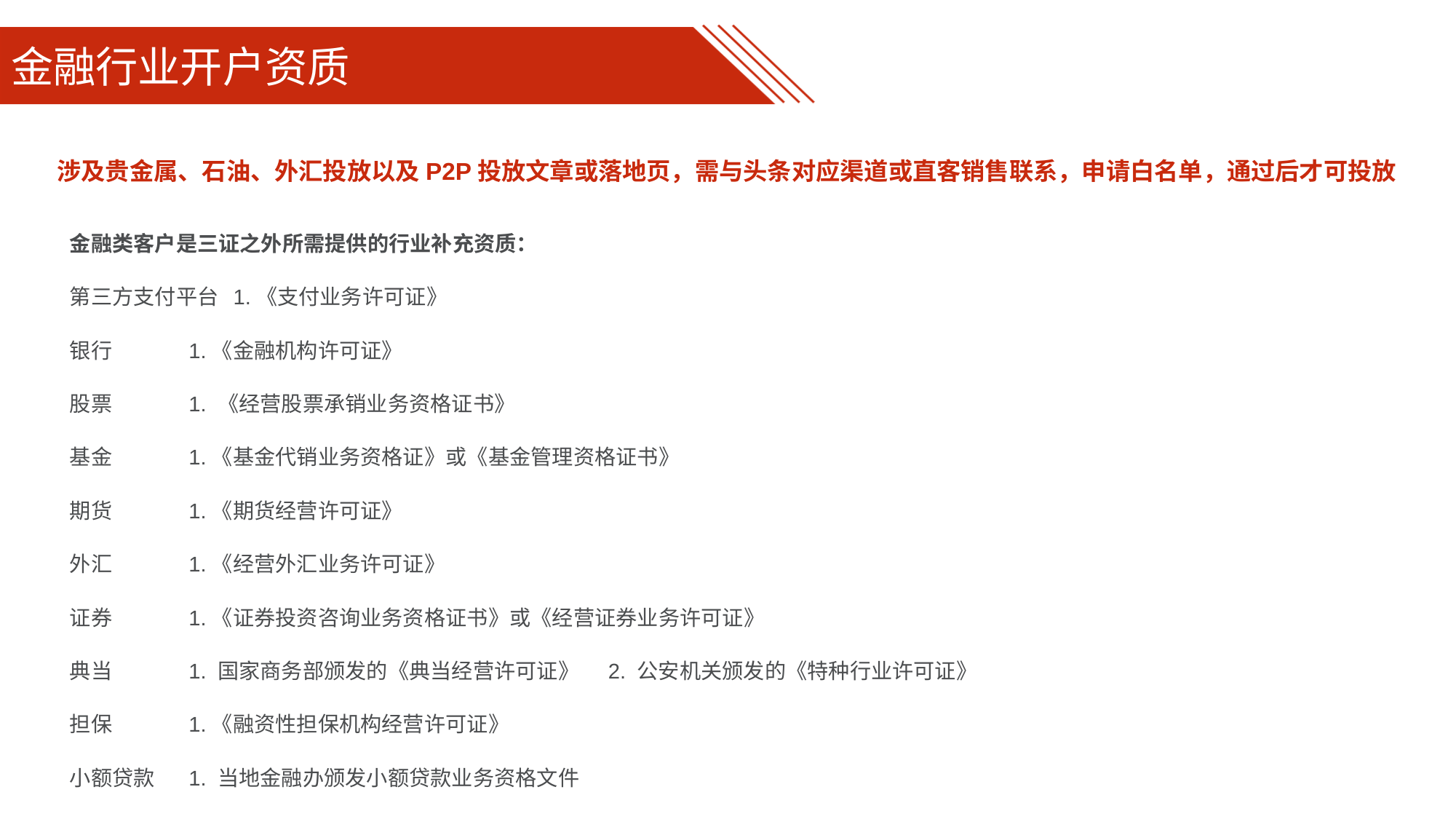

# 金融行业开户资质
涉及贵金属、石油、外汇投放以及P2P投放文章或落地页，需与头条对应渠道或直客销售联系，申请白名单，通过后才可投放
金融类客户是三证之外所需提供的行业补充资质：
第三方支付平台  1.《支付业务许可证》
银行	 1.《金融机构许可证》
股票	 1. 《经营股票承销业务资格证书》基金	 1.《基金代销业务资格证》或《基金管理资格证书》
期货	 1.《期货经营许可证》
外汇	 1.《经营外汇业务许可证》
证券	 1.《证券投资咨询业务资格证书》或《经营证券业务许可证》
典当	 1. 国家商务部颁发的《典当经营许可证》     2. 公安机关颁发的《特种行业许可证》
担保	 1.《融资性担保机构经营许可证》
小额贷款 	 1. 当地金融办颁发小额贷款业务资格文件